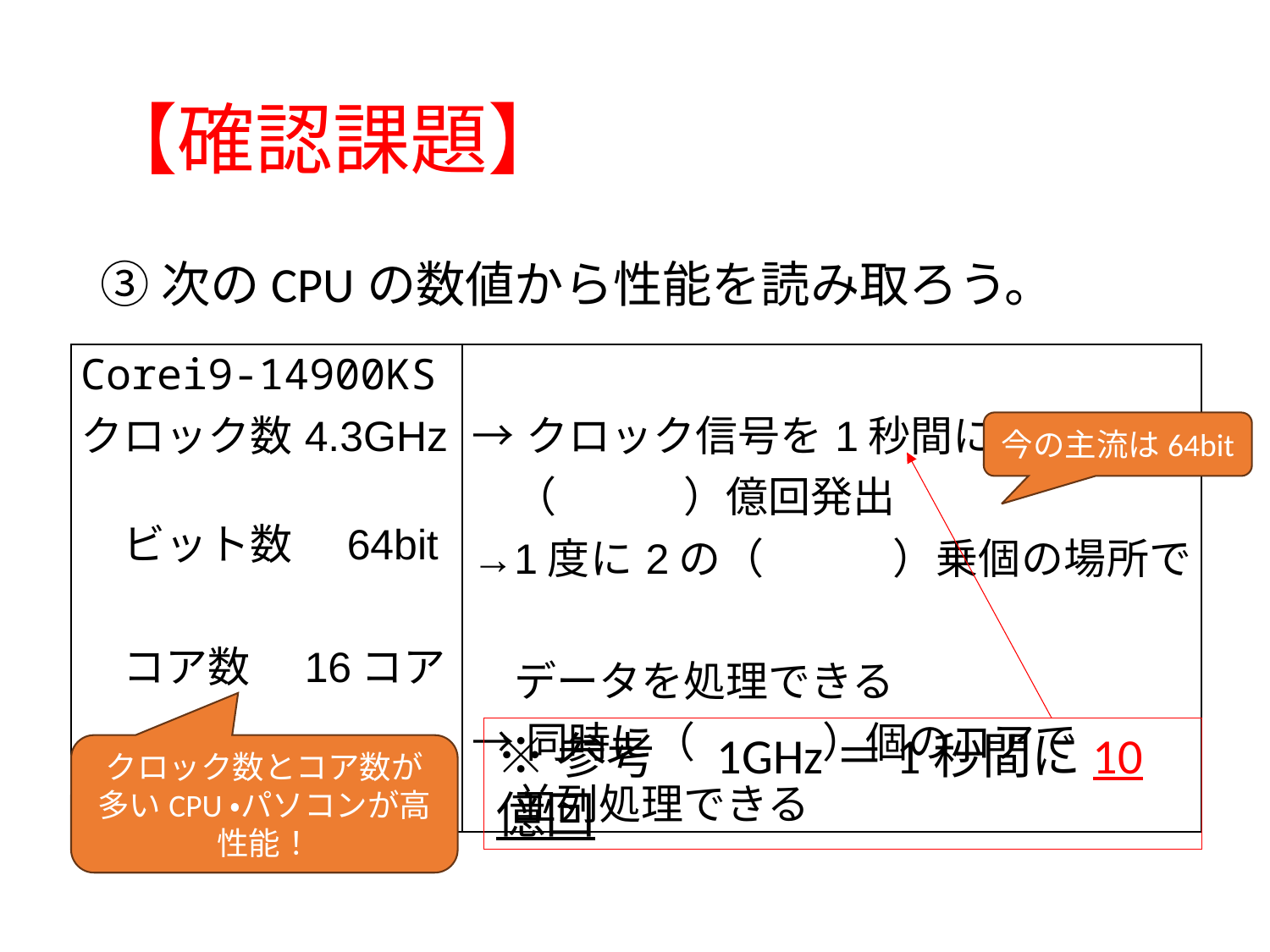

# 【確認課題】
③次のCPUの数値から性能を読み取ろう。
| Corei9-14900KS クロック数4.3GHz 　ビット数　64bit 　 　コア数　16コア | →クロック信号を1秒間に 　（　　　）億回発出 →1度に2の（　　　）乗個の場所で　 　データを処理できる →同時に（　　　）個のコアで 　並列処理できる |
| --- | --- |
今の主流は64bit
※参考　1GHz＝1秒間に10億回
クロック数とコア数が多いCPU・パソコンが高性能！